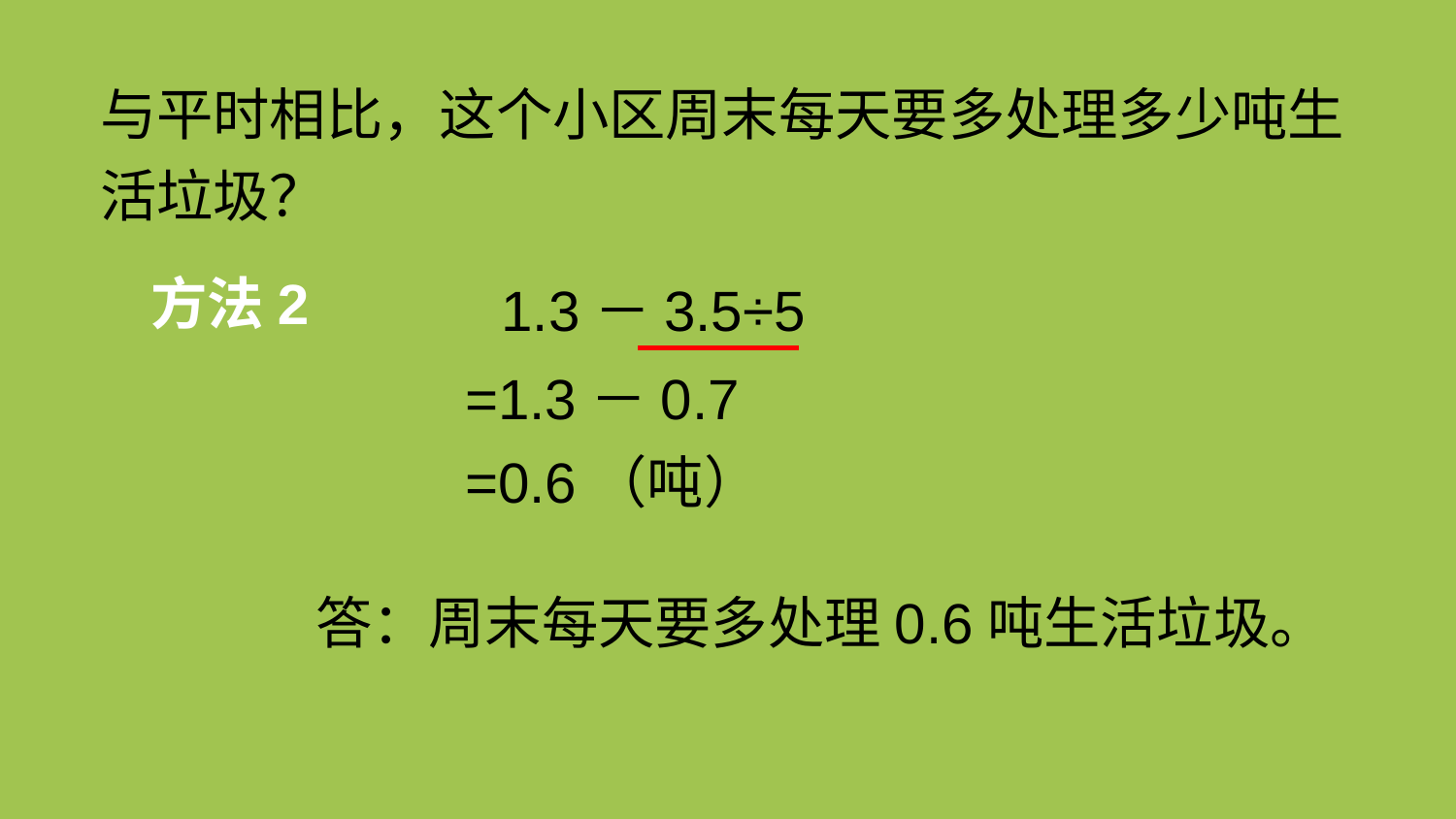

与平时相比，这个小区周末每天要多处理多少吨生活垃圾？
方法2
1.3－3.5÷5
=1.3－0.7
=0.6（吨）
答：周末每天要多处理0.6吨生活垃圾。